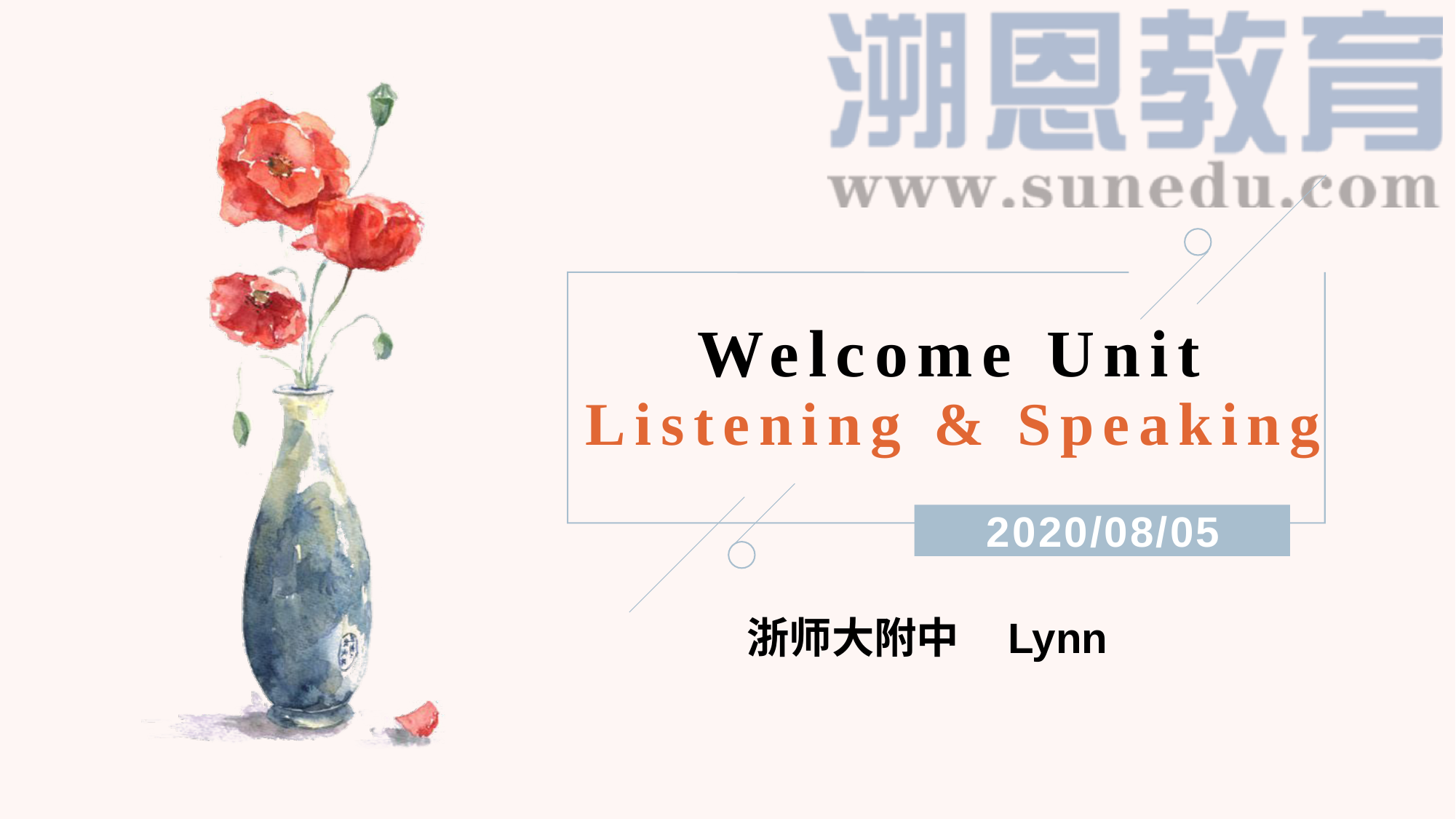

# Welcome Unit Listening & Speaking
2020/08/05
浙师大附中    Lynn